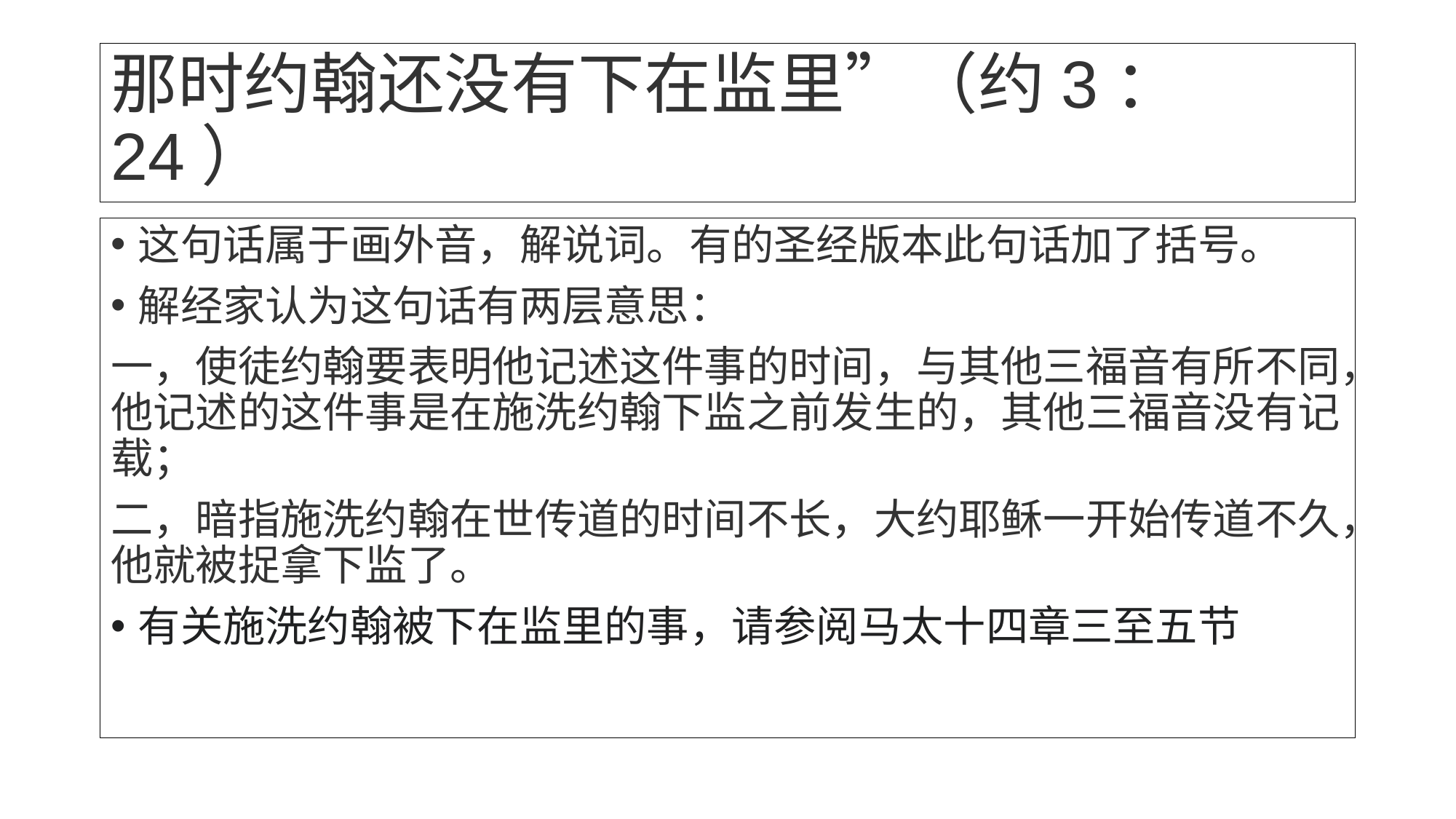

# 那时约翰还没有下在监里”（约3：24）
这句话属于画外音，解说词。有的圣经版本此句话加了括号。
解经家认为这句话有两层意思：
一，使徒约翰要表明他记述这件事的时间，与其他三福音有所不同，他记述的这件事是在施洗约翰下监之前发生的，其他三福音没有记载；
二，暗指施洗约翰在世传道的时间不长，大约耶稣一开始传道不久，他就被捉拿下监了。
有关施洗约翰被下在监里的事，请参阅马太十四章三至五节